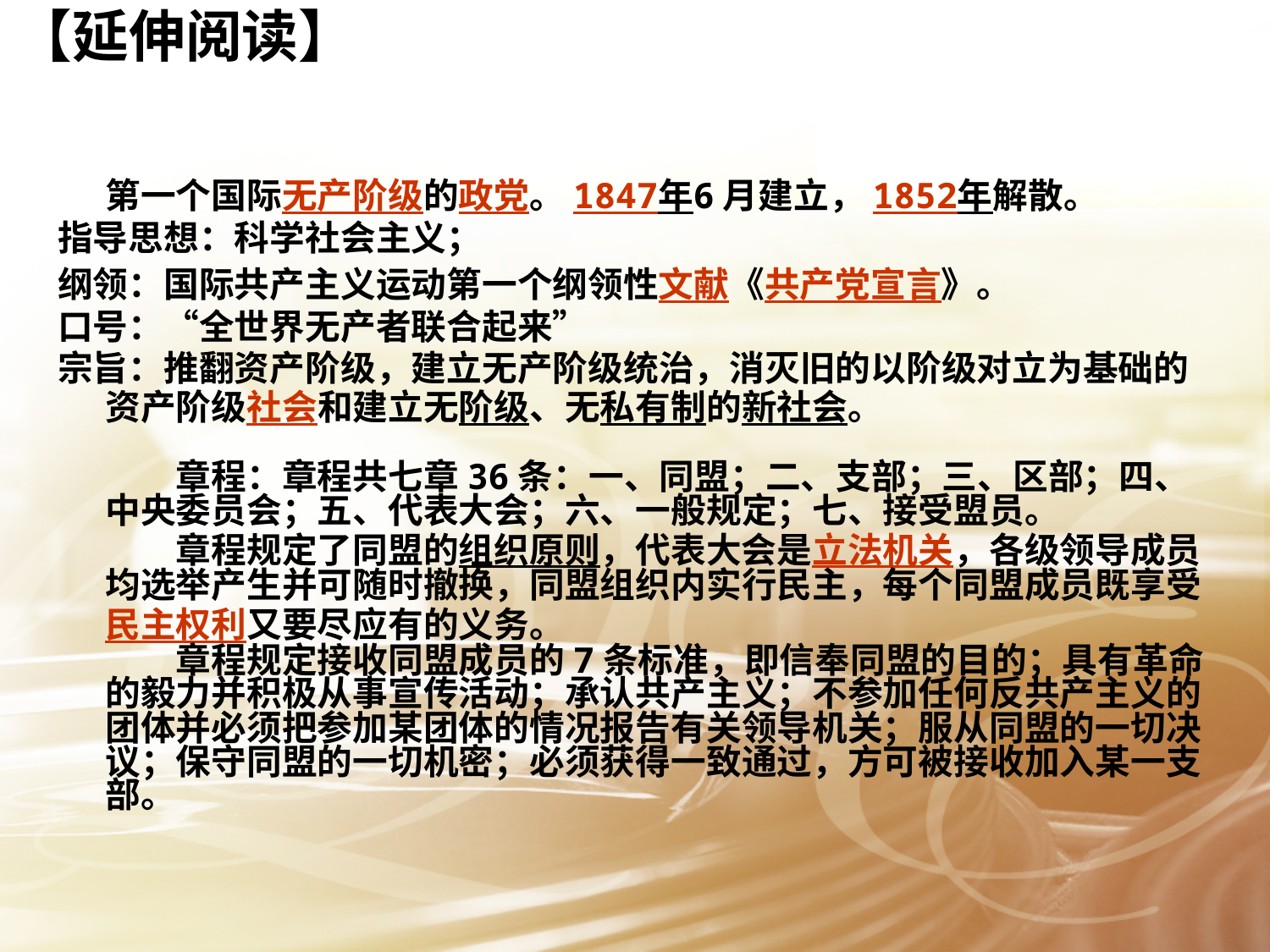

【延伸阅读】共产主义者同盟
第一个国际无产阶级的政党。1847年6月建立，1852年解散。
指导思想：科学社会主义；
纲领：国际共产主义运动第一个纲领性文献《共产党宣言》。
口号：“全世界无产者联合起来”
宗旨：推翻资产阶级，建立无产阶级统治，消灭旧的以阶级对立为基础的资产阶级社会和建立无阶级、无私有制的新社会。
　　章程：章程共七章36条：一、同盟；二、支部；三、区部；四、中央委员会；五、代表大会；六、一般规定；七、接受盟员。
　　章程规定了同盟的组织原则，代表大会是立法机关，各级领导成员均选举产生并可随时撤换，同盟组织内实行民主，每个同盟成员既享受民主权利又要尽应有的义务。
　　章程规定接收同盟成员的7条标准，即信奉同盟的目的；具有革命的毅力并积极从事宣传活动；承认共产主义；不参加任何反共产主义的团体并必须把参加某团体的情况报告有关领导机关；服从同盟的一切决议；保守同盟的一切机密；必须获得一致通过，方可被接收加入某一支部。